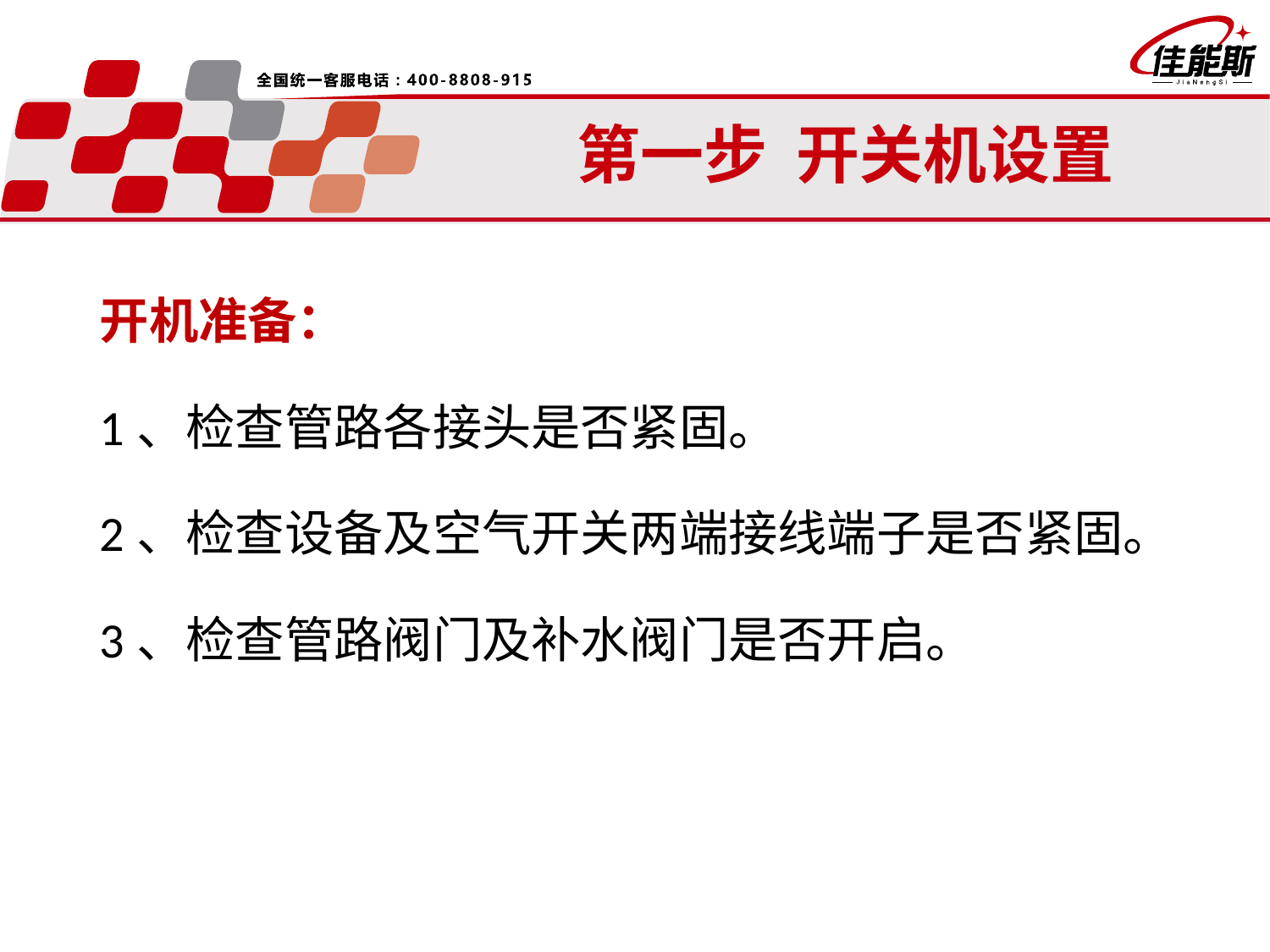

# 第一步  开关机设置
开机准备：
1、检查管路各接头是否紧固。
2、检查设备及空气开关两端接线端子是否紧固。
3、检查管路阀门及补水阀门是否开启。